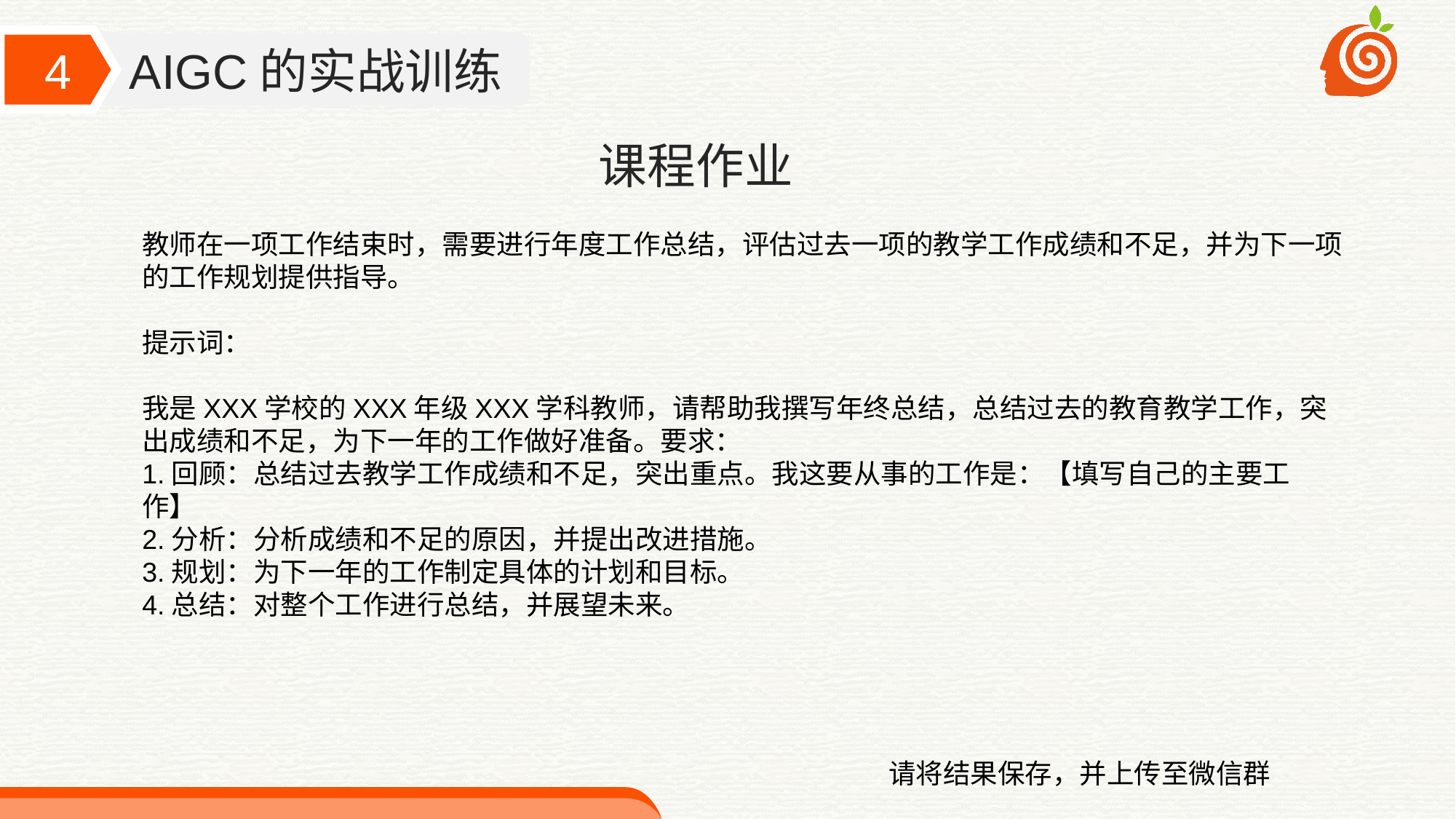

课程作业
教师在一项工作结束时，需要进行年度工作总结，评估过去一项的教学工作成绩和不足，并为下一项的工作规划提供指导。

提示词：

我是XXX学校的XXX年级XXX学科教师，请帮助我撰写年终总结，总结过去的教育教学工作，突出成绩和不足，为下一年的工作做好准备。要求：
1.回顾：总结过去教学工作成绩和不足，突出重点。我这要从事的工作是：【填写自己的主要工作】
2.分析：分析成绩和不足的原因，并提出改进措施。
3.规划：为下一年的工作制定具体的计划和目标。
4.总结：对整个工作进行总结，并展望未来。
请将结果保存，并上传至微信群